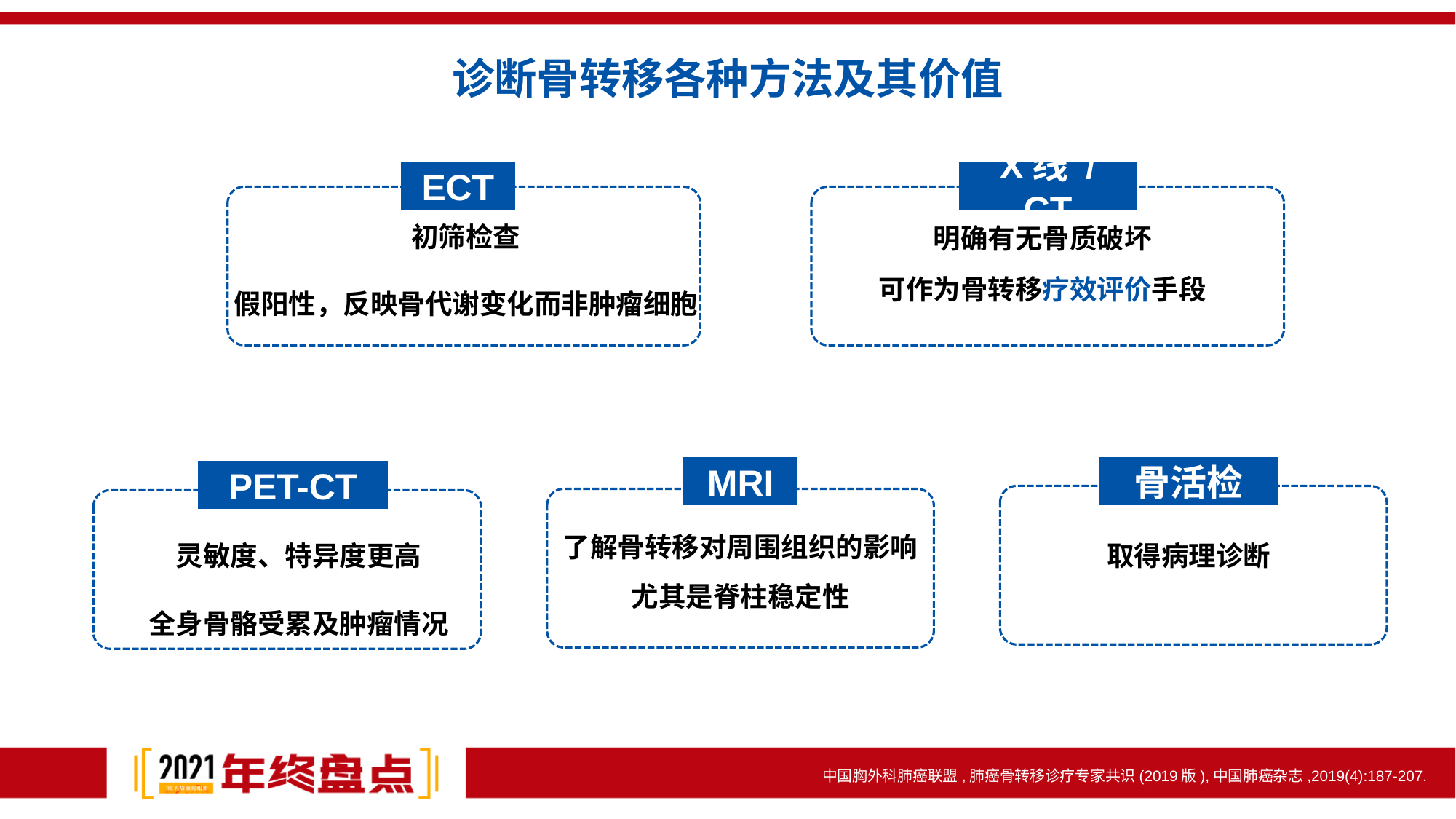

# 诊断骨转移各种方法及其价值
X线 / CT
ECT

初筛检查
假阳性，反映骨代谢变化而非肿瘤细胞
明确有无骨质破坏
可作为骨转移疗效评价手段
MRI
骨活检
PET-CT

了解骨转移对周围组织的影响尤其是脊柱稳定性
灵敏度、特异度更高
全身骨骼受累及肿瘤情况
取得病理诊断

中国胸外科肺癌联盟,肺癌骨转移诊疗专家共识(2019版),中国肺癌杂志,2019(4):187-207.